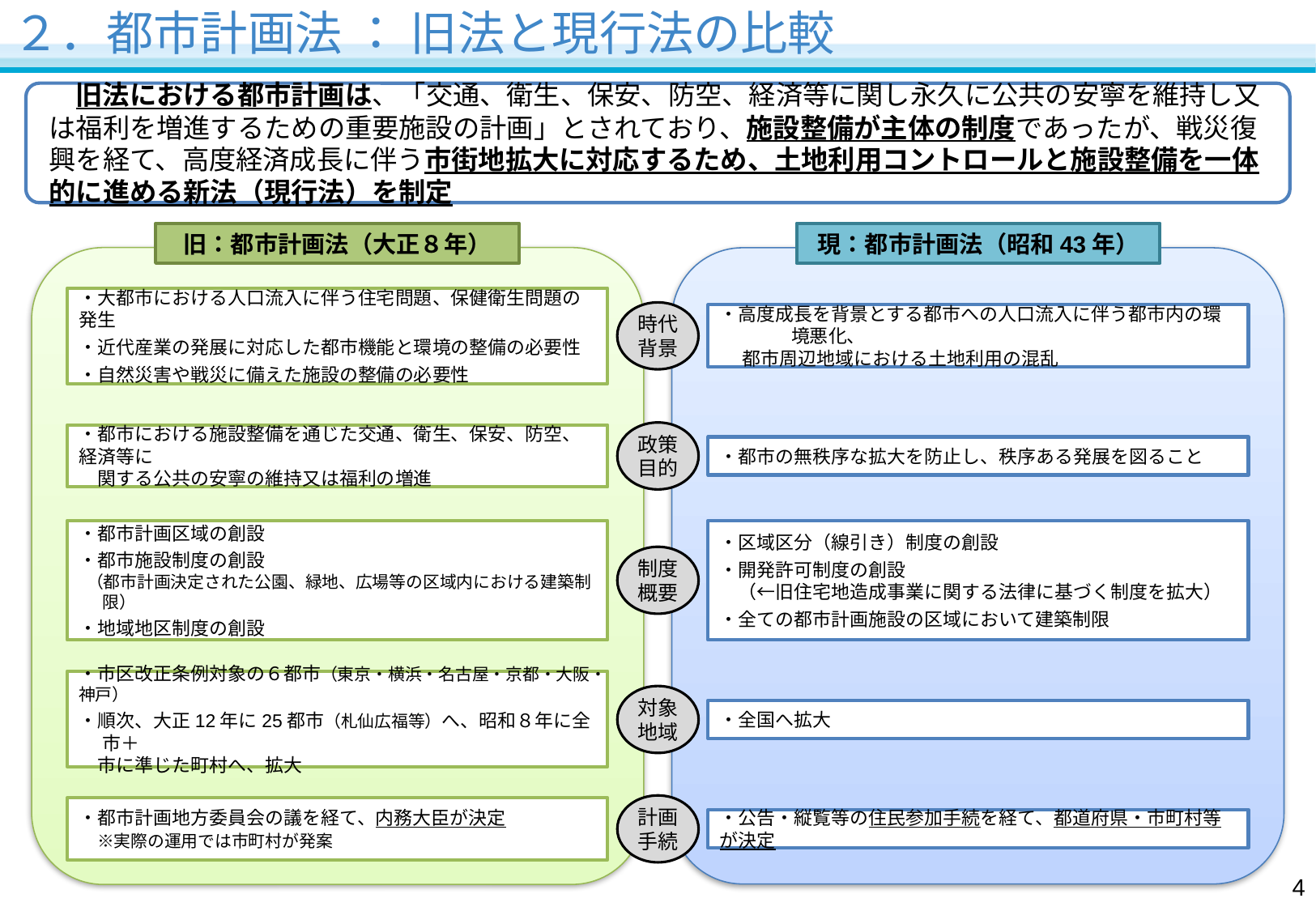

# ２．都市計画法 ： 旧法と現行法の比較
　旧法における都市計画は、「交通、衛生、保安、防空、経済等に関し永久に公共の安寧を維持し又は福利を増進するための重要施設の計画」とされており、施設整備が主体の制度であったが、戦災復興を経て、高度経済成長に伴う市街地拡大に対応するため、土地利用コントロールと施設整備を一体的に進める新法（現行法）を制定
旧：都市計画法（大正８年）
現：都市計画法（昭和43年）

・大都市における人口流入に伴う住宅問題、保健衛生問題の発生
・近代産業の発展に対応した都市機能と環境の整備の必要性
・自然災害や戦災に備えた施設の整備の必要性
時代
背景
・高度成長を背景とする都市への人口流入に伴う都市内の環境悪化、
　 都市周辺地域における土地利用の混乱
高度成長を背景とする都市への人口流入に伴う都市内の環境悪化及び都市周辺地域における土地利用の混乱
政策
目的
・都市における施設整備を通じた交通、衛生、保安、防空、経済等に
　関する公共の安寧の維持又は福利の増進
・都市の無秩序な拡大を防止し、秩序ある発展を図ること
・都市計画区域の創設
・都市施設制度の創設
 （都市計画決定された公園、緑地、広場等の区域内における建築制限）
・地域地区制度の創設
・区域区分（線引き）制度の創設
・開発許可制度の創設
　（←旧住宅地造成事業に関する法律に基づく制度を拡大）
・全ての都市計画施設の区域において建築制限
制度
概要
・市区改正条例対象の６都市（東京・横浜・名古屋・京都・大阪・神戸）
・順次、大正12年に25都市（札仙広福等）へ、昭和８年に全市＋
　市に準じた町村へ、拡大
対象
地域
・全国へ拡大
計画
手続
・都市計画地方委員会の議を経て、内務大臣が決定
　※実際の運用では市町村が発案
・公告・縦覧等の住民参加手続を経て、都道府県・市町村等が決定
4